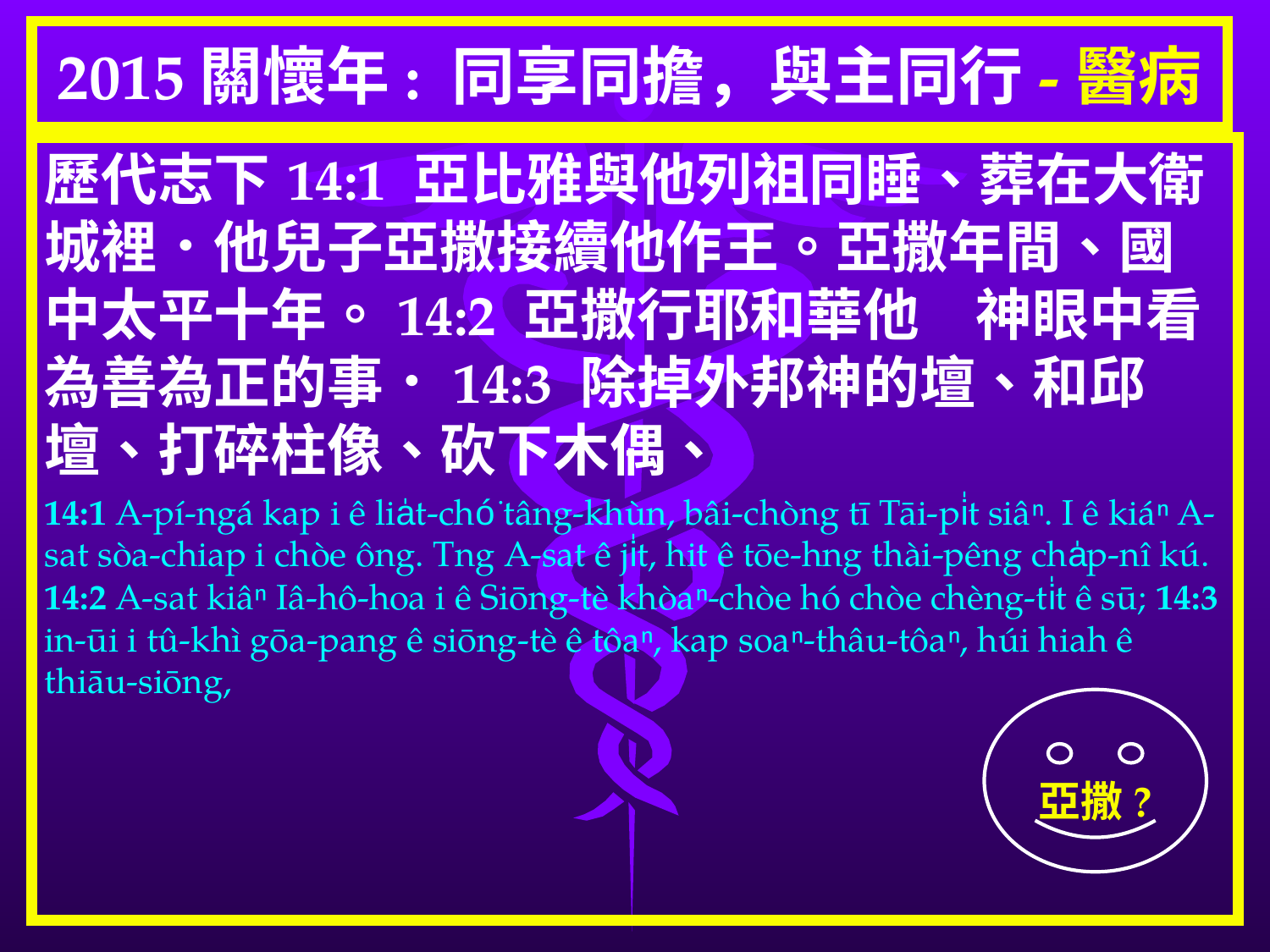

# 2015關懷年: 同享同擔，與主同行-醫病
歷代志下 14:1 亞比雅與他列祖同睡、葬在大衛城裡．他兒子亞撒接續他作王。亞撒年間、國中太平十年。14:2 亞撒行耶和華他　神眼中看為善為正的事．14:3 除掉外邦神的壇、和邱壇、打碎柱像、砍下木偶、
14:1 A-pí-ngá kap i ê lia̍t-chó͘ tâng-khùn, bâi-chòng tī Tāi-pi̍t siâⁿ. I ê kiáⁿ A-sat sòa-chiap i chòe ông. Tng A-sat ê ji̍t, hit ê tōe-hng thài-pêng cha̍p-nî kú. 14:2 A-sat kiâⁿ Iâ-hô-hoa i ê Siōng-tè khòaⁿ-chòe hó chòe chèng-ti̍t ê sū; 14:3 in-ūi i tû-khì gōa-pang ê siōng-tè ê tôaⁿ, kap soaⁿ-thâu-tôaⁿ, húi hiah ê thiāu-siōng,

亞撒?